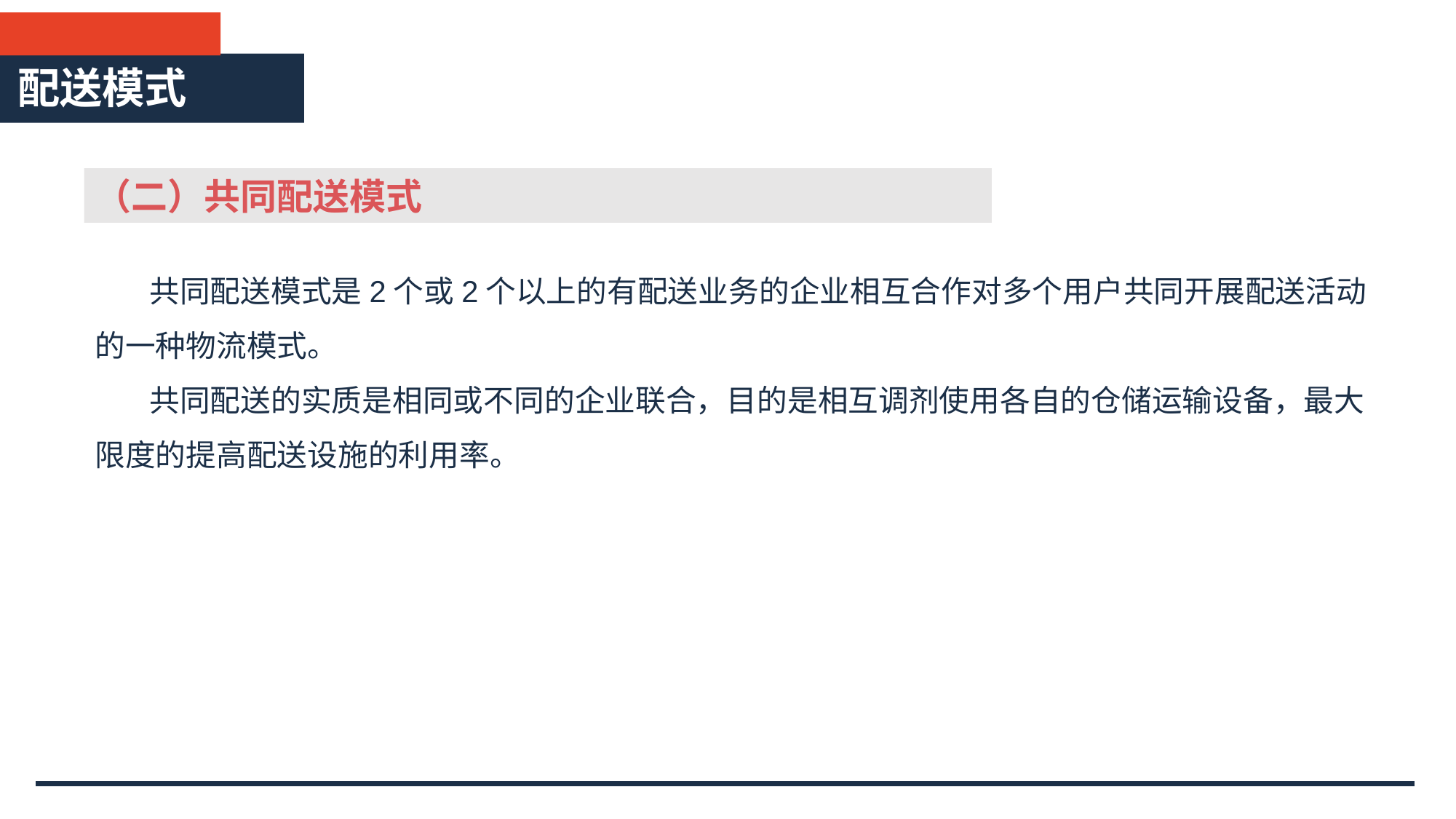

配送模式
（二）共同配送模式
共同配送模式是2个或2个以上的有配送业务的企业相互合作对多个用户共同开展配送活动的一种物流模式。
共同配送的实质是相同或不同的企业联合，目的是相互调剂使用各自的仓储运输设备，最大限度的提高配送设施的利用率。